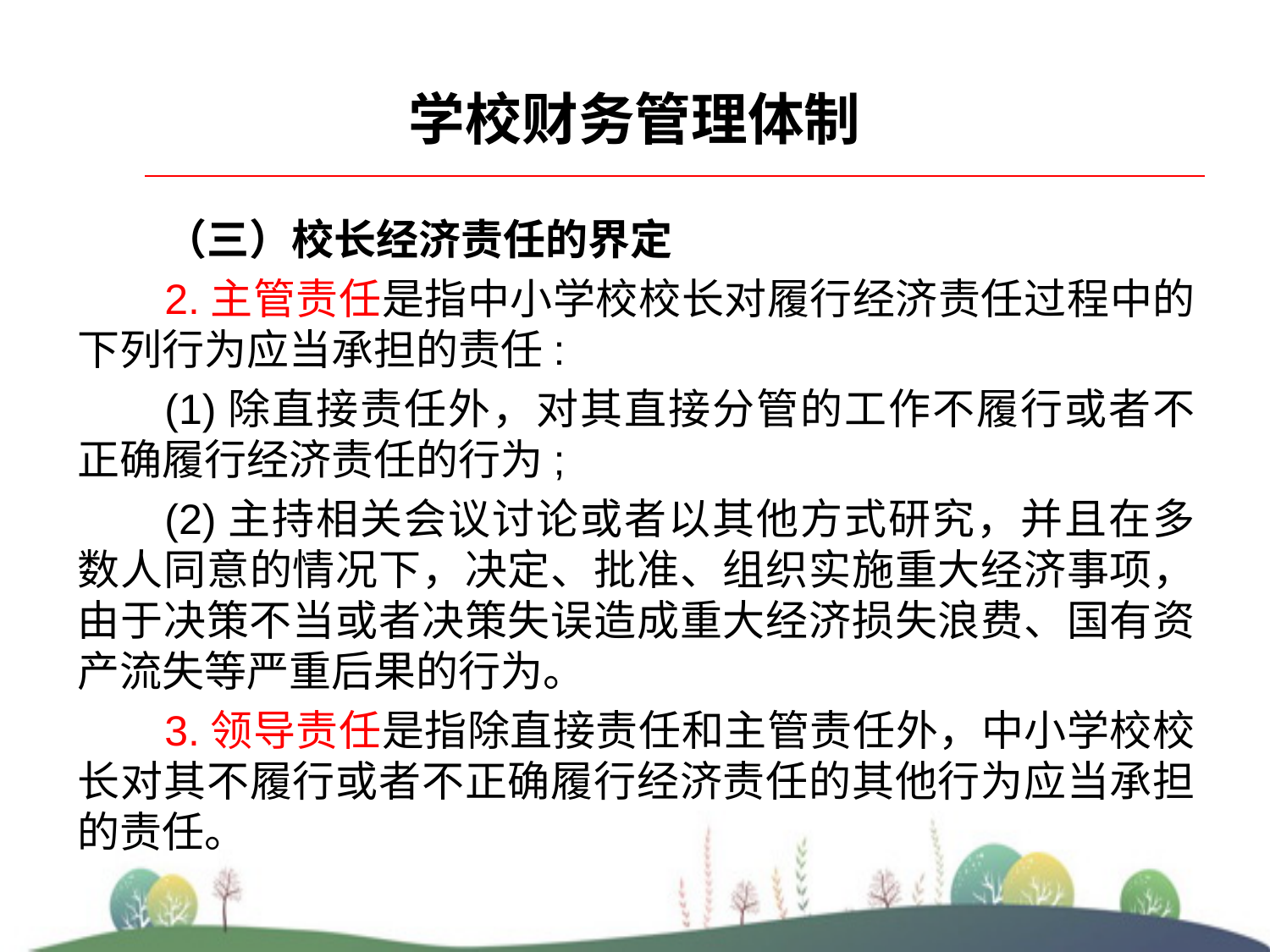

# 学校财务管理体制
（三）校长经济责任的界定
2.主管责任是指中小学校校长对履行经济责任过程中的下列行为应当承担的责任:
(1)除直接责任外，对其直接分管的工作不履行或者不正确履行经济责任的行为;
(2)主持相关会议讨论或者以其他方式研究，并且在多数人同意的情况下，决定、批准、组织实施重大经济事项，由于决策不当或者决策失误造成重大经济损失浪费、国有资产流失等严重后果的行为。
3.领导责任是指除直接责任和主管责任外，中小学校校长对其不履行或者不正确履行经济责任的其他行为应当承担的责任。